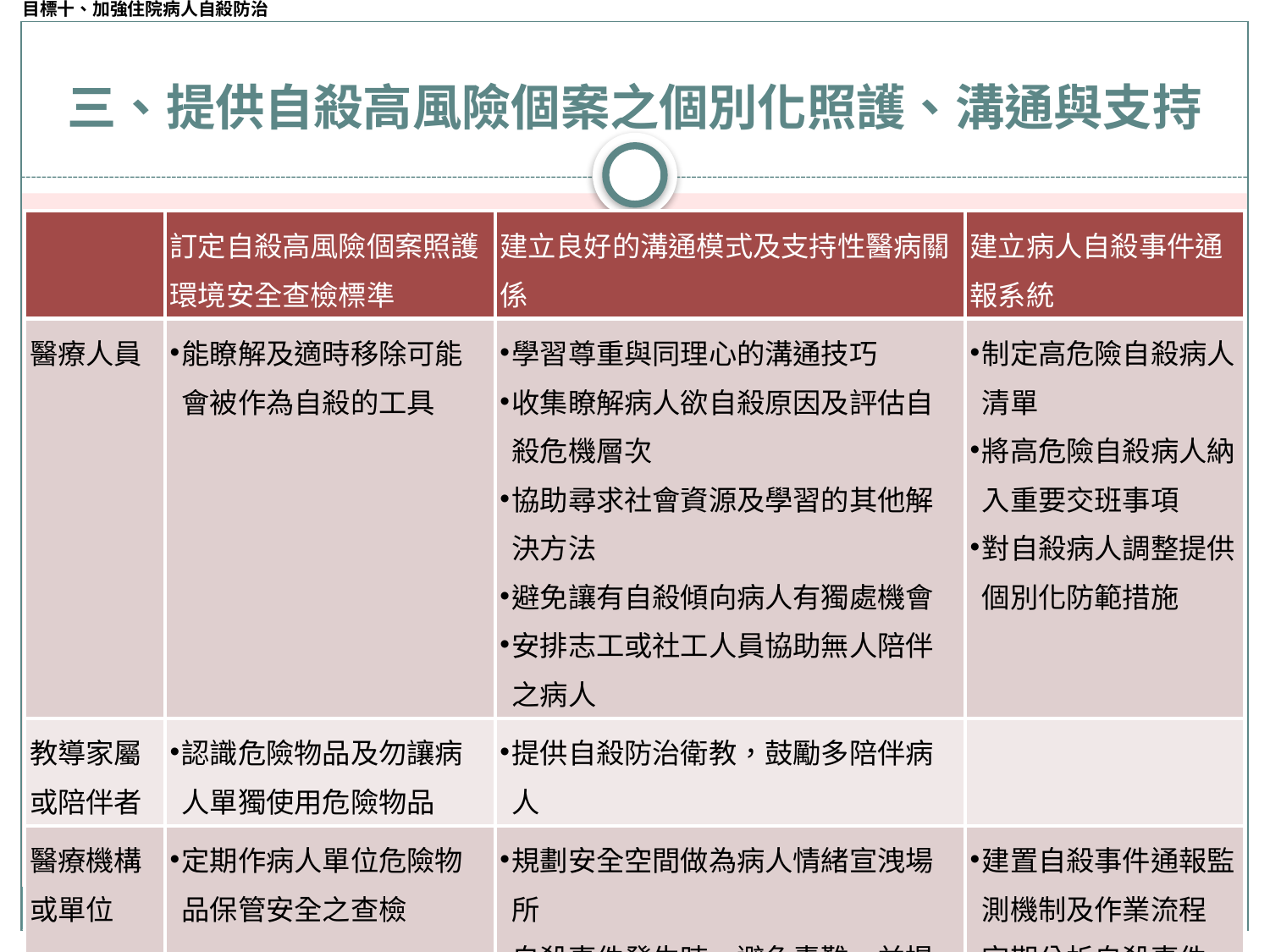

# 三、提供自殺高風險個案之個別化照護、溝通與支持
|  | 訂定自殺高風險個案照護環境安全查檢標準 | 建立良好的溝通模式及支持性醫病關係 | 建立病人自殺事件通報系統 |
| --- | --- | --- | --- |
| 醫療人員 | 能瞭解及適時移除可能會被作為自殺的工具 | 學習尊重與同理心的溝通技巧 收集瞭解病人欲自殺原因及評估自殺危機層次 協助尋求社會資源及學習的其他解決方法 避免讓有自殺傾向病人有獨處機會 安排志工或社工人員協助無人陪伴之病人 | 制定高危險自殺病人清單 將高危險自殺病人納入重要交班事項 對自殺病人調整提供個別化防範措施 |
| 教導家屬或陪伴者 | 認識危險物品及勿讓病人單獨使用危險物品 | 提供自殺防治衛教，鼓勵多陪伴病人 |  |
| 醫療機構或單位 | 定期作病人單位危險物品保管安全之查檢 | 規劃安全空間做為病人情緒宣洩場所 自殺事件發生時，避免責難，並提供病人、家屬或陪伴者輔導及支持 | 建置自殺事件通報監測機制及作業流程 定期分析自殺事件，檢視自殺評估適用性 |